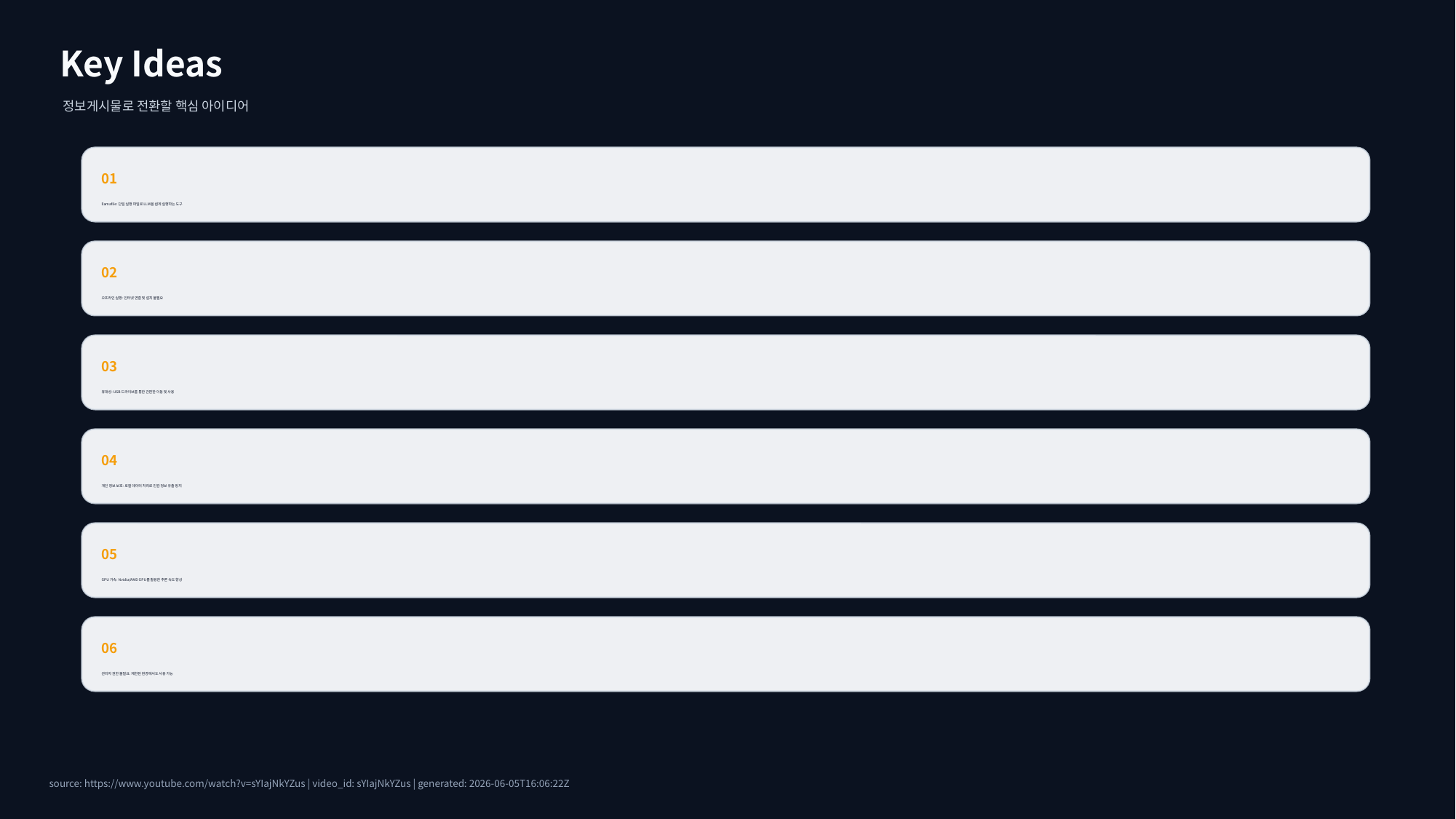

Key Ideas
정보게시물로 전환할 핵심 아이디어

01
llamafile: 단일 실행 파일로 LLM을 쉽게 실행하는 도구

02
오프라인 실행: 인터넷 연결 및 설치 불필요

03
휴대성: USB 드라이브를 통한 간편한 이동 및 사용

04
개인 정보 보호: 로컬 데이터 처리로 민감 정보 유출 방지

05
GPU 가속: Nvidia/AMD GPU를 활용한 추론 속도 향상

06
관리자 권한 불필요: 제한된 환경에서도 사용 가능
source: https://www.youtube.com/watch?v=sYIajNkYZus | video_id: sYIajNkYZus | generated: 2026-06-05T16:06:22Z